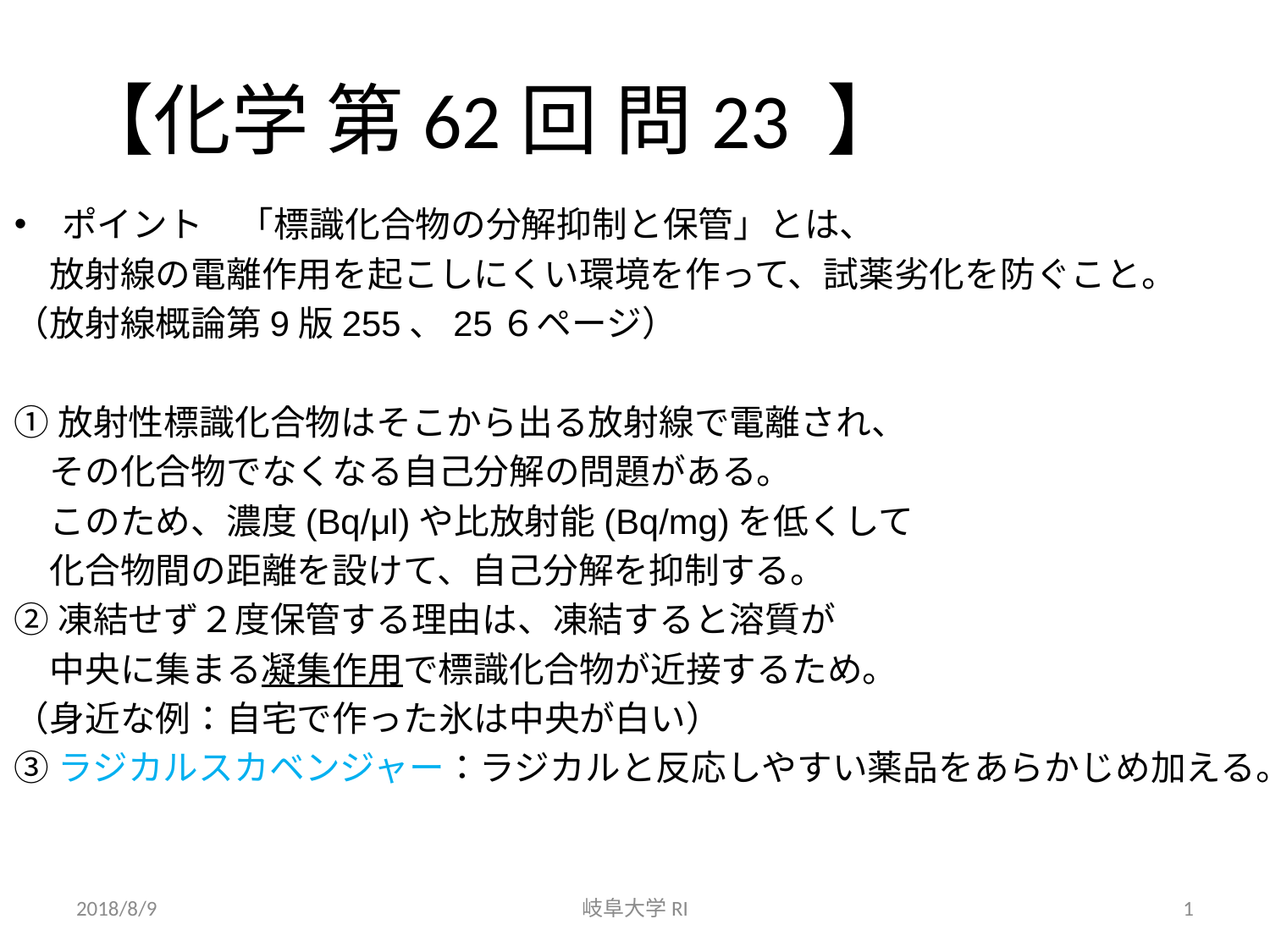

# 【化学 第62回 問23 】
ポイント　「標識化合物の分解抑制と保管」とは、
　放射線の電離作用を起こしにくい環境を作って、試薬劣化を防ぐこと。
（放射線概論第9版255、25６ページ）

①放射性標識化合物はそこから出る放射線で電離され、
　その化合物でなくなる自己分解の問題がある。
　このため、濃度(Bq/μl)や比放射能(Bq/mg)を低くして
　化合物間の距離を設けて、自己分解を抑制する。
②凍結せず２度保管する理由は、凍結すると溶質が
　中央に集まる凝集作用で標識化合物が近接するため。
（身近な例：自宅で作った氷は中央が白い）
③ラジカルスカベンジャー：ラジカルと反応しやすい薬品をあらかじめ加える。
2018/8/9
岐阜大学RI
1